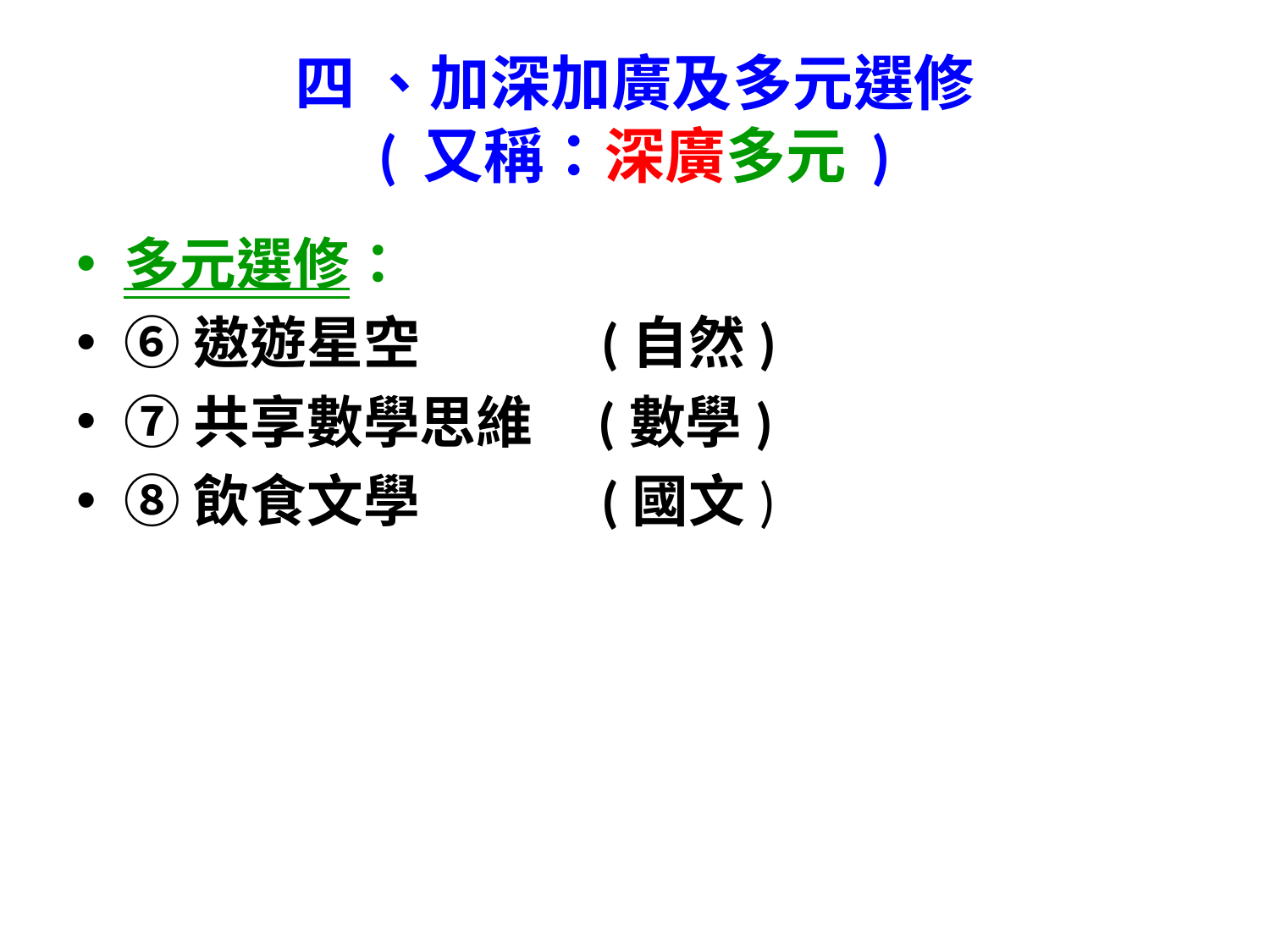

# 四 、加深加廣及多元選修 ( 又稱：深廣多元 )
多元選修：
⑥遨遊星空             (自然)
⑦共享數學思維    (數學)
⑧飲食文學             (國文)